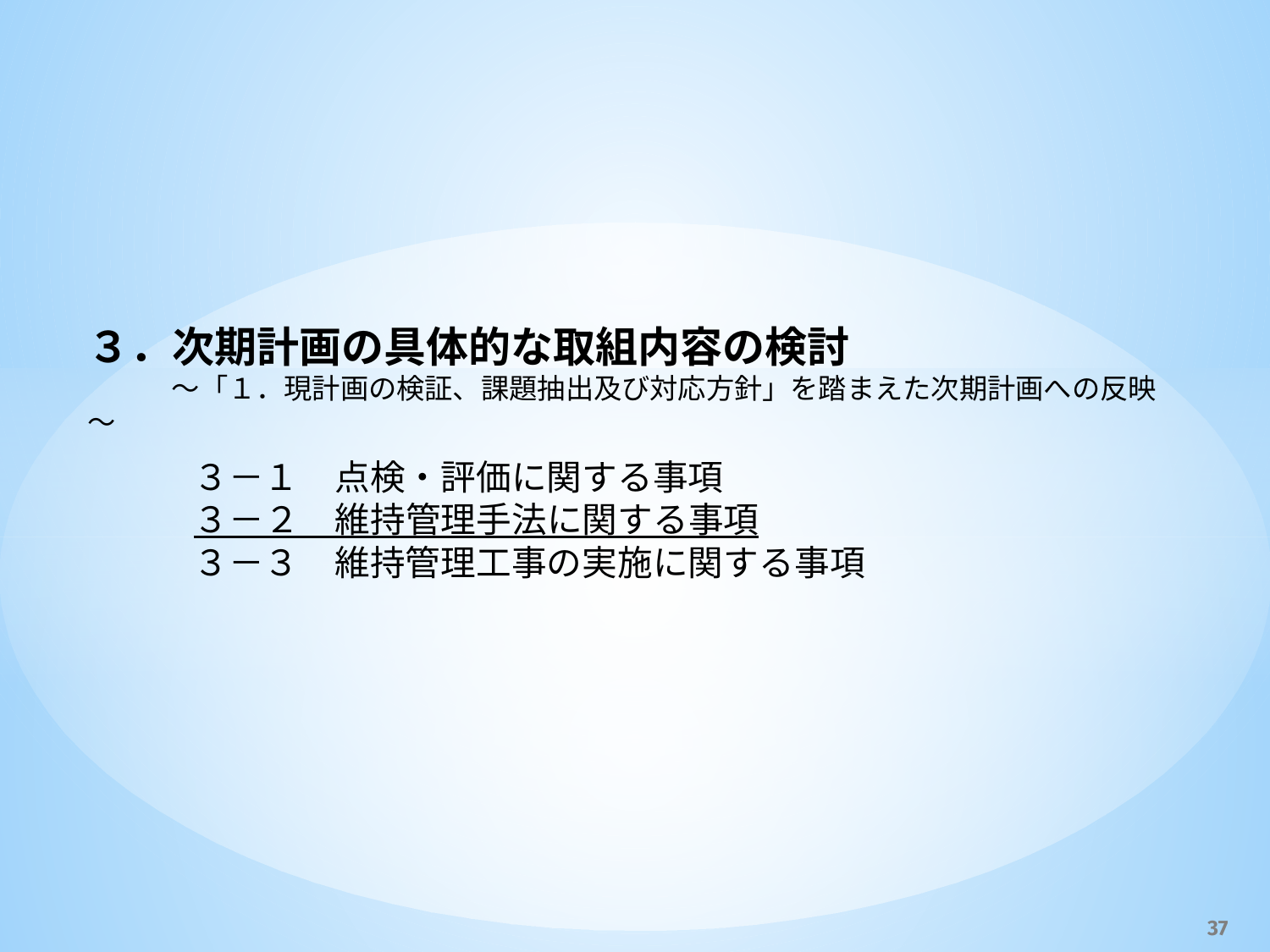

３．次期計画の具体的な取組内容の検討
　　　～「１．現計画の検証、課題抽出及び対応方針」を踏まえた次期計画への反映～

　　　３－１　点検・評価に関する事項
　　　３－２　維持管理手法に関する事項
　　　３－３　維持管理工事の実施に関する事項
37